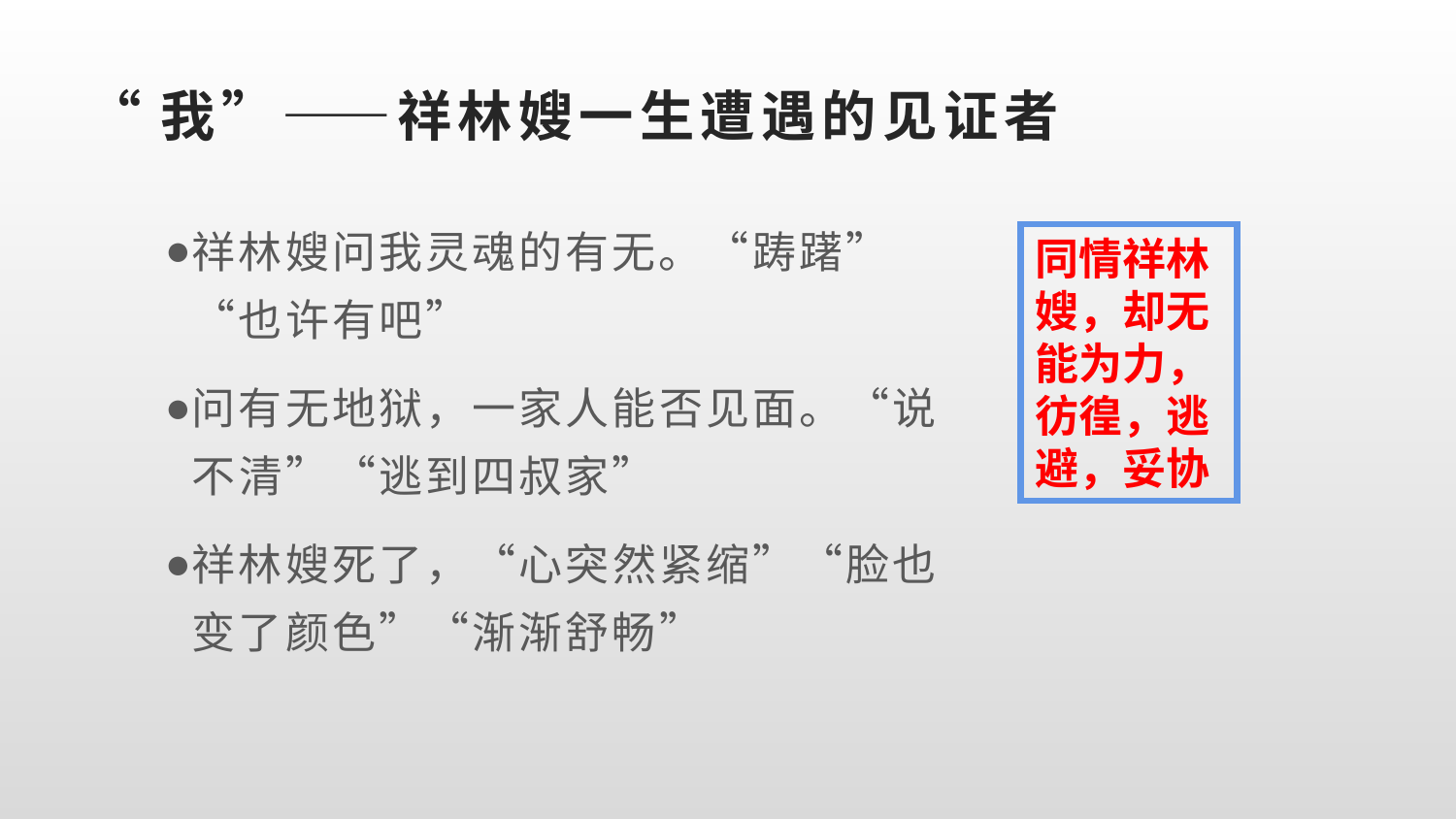

# “我”——祥林嫂一生遭遇的见证者
祥林嫂问我灵魂的有无。“踌躇”“也许有吧”
问有无地狱，一家人能否见面。“说不清”“逃到四叔家”
祥林嫂死了，“心突然紧缩”“脸也变了颜色”“渐渐舒畅”

同情祥林嫂，却无能为力，彷徨，逃避，妥协